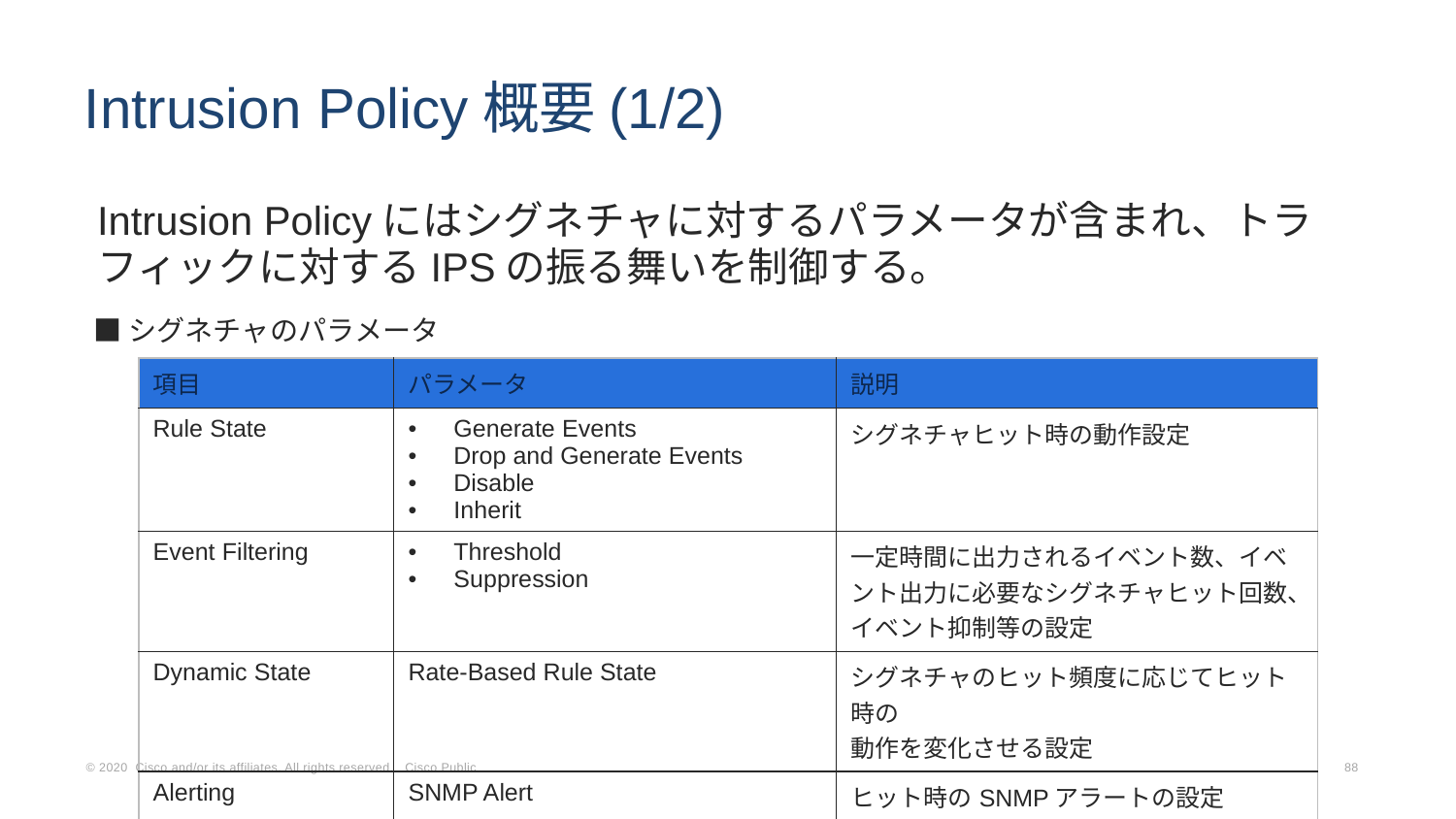

# Intrusion Policy概要(1/2)
Intrusion Policyにはシグネチャに対するパラメータが含まれ、トラフィックに対するIPSの振る舞いを制御する。
■シグネチャのパラメータ
| 項目 | パラメータ | 説明 |
| --- | --- | --- |
| Rule State | Generate Events Drop and Generate Events Disable Inherit | シグネチャヒット時の動作設定 |
| Event Filtering | Threshold Suppression | 一定時間に出力されるイベント数、イベント出力に必要なシグネチャヒット回数、イベント抑制等の設定 |
| Dynamic State | Rate-Based Rule State | シグネチャのヒット頻度に応じてヒット時の 動作を変化させる設定 |
| Alerting | SNMP Alert | ヒット時のSNMPアラートの設定 |